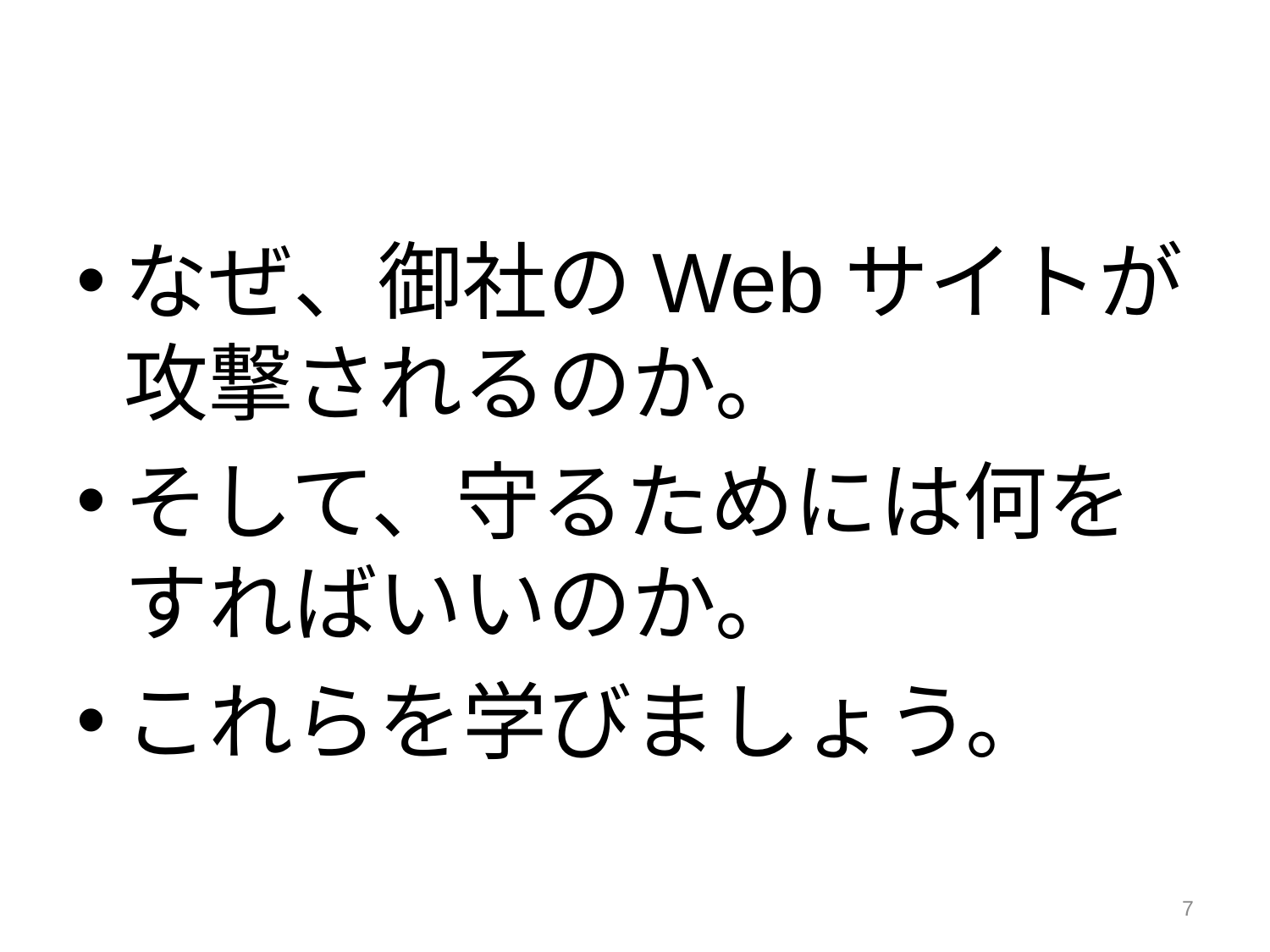

#
なぜ、御社のWebサイトが攻撃されるのか。
そして、守るためには何をすればいいのか。
これらを学びましょう。
7